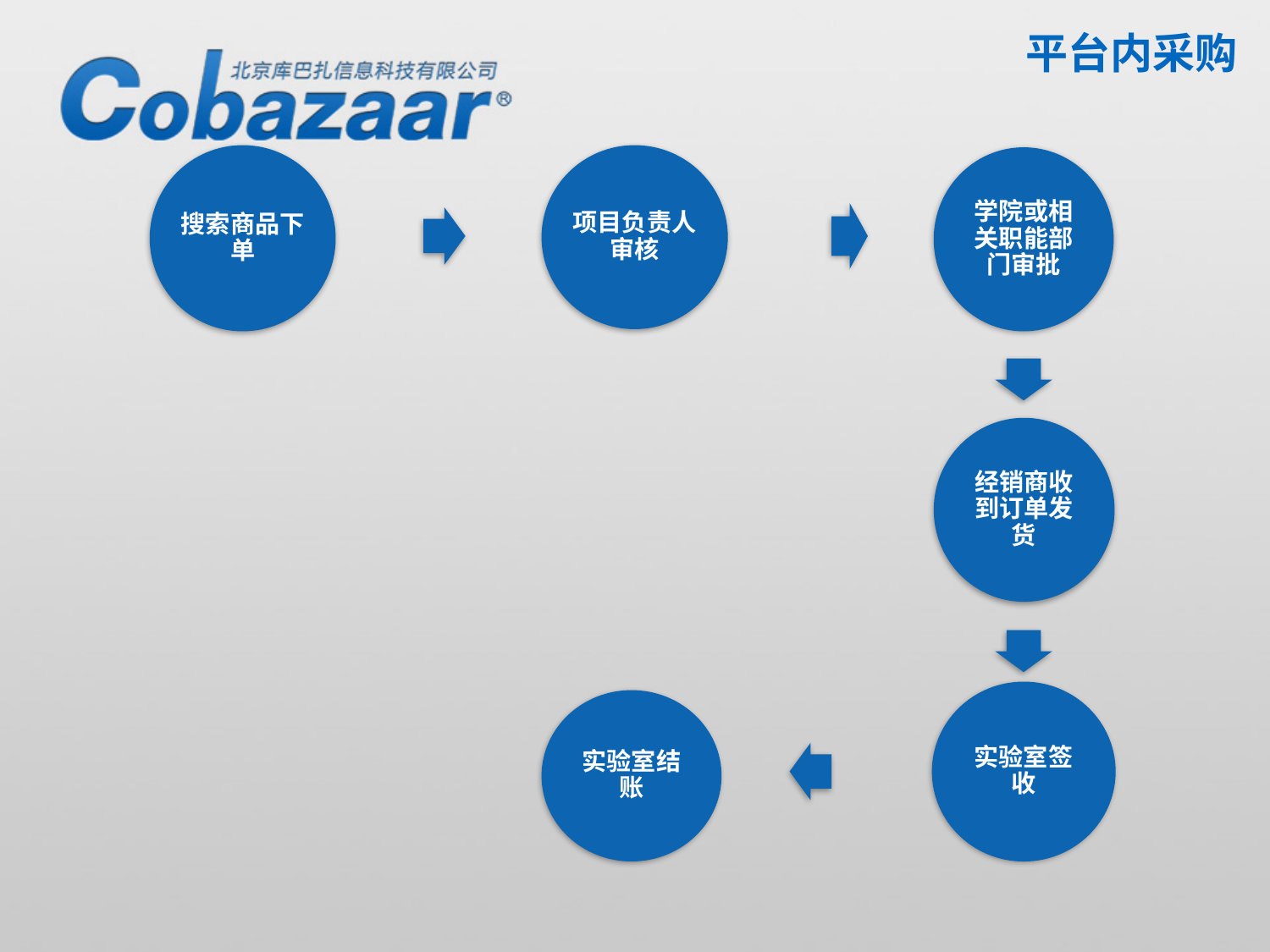

平台内采购
搜索商品下单
项目负责人审核
学院或相关职能部门审批

经销商收到订单发货

实验室签收
实验室结账